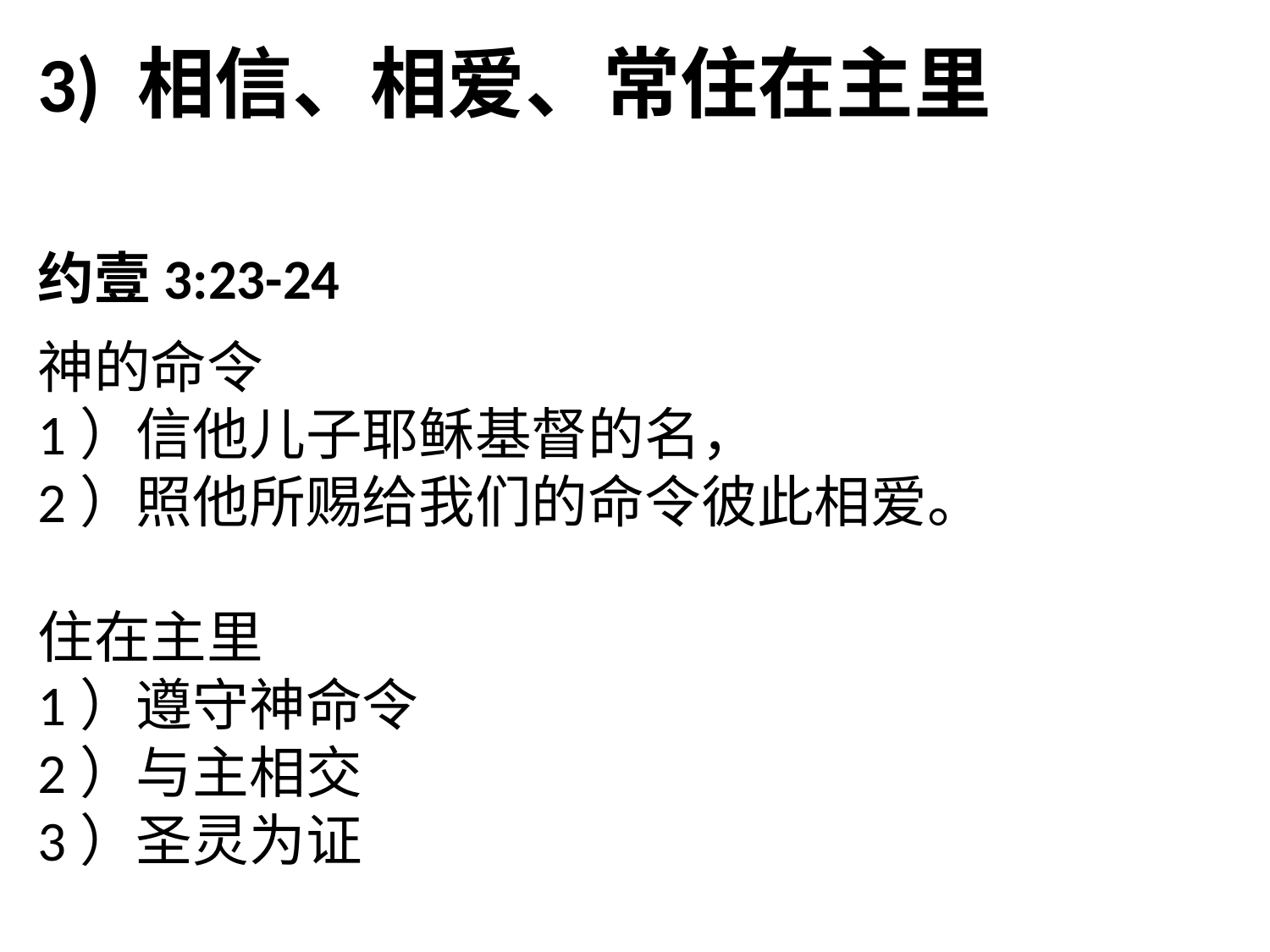

# 3) 相信、相爱、常住在主里
约壹3:23-24

神的命令
1）信他儿子耶稣基督的名，
2）照他所赐给我们的命令彼此相爱。

住在主里
1）遵守神命令
2）与主相交
3）圣灵为证